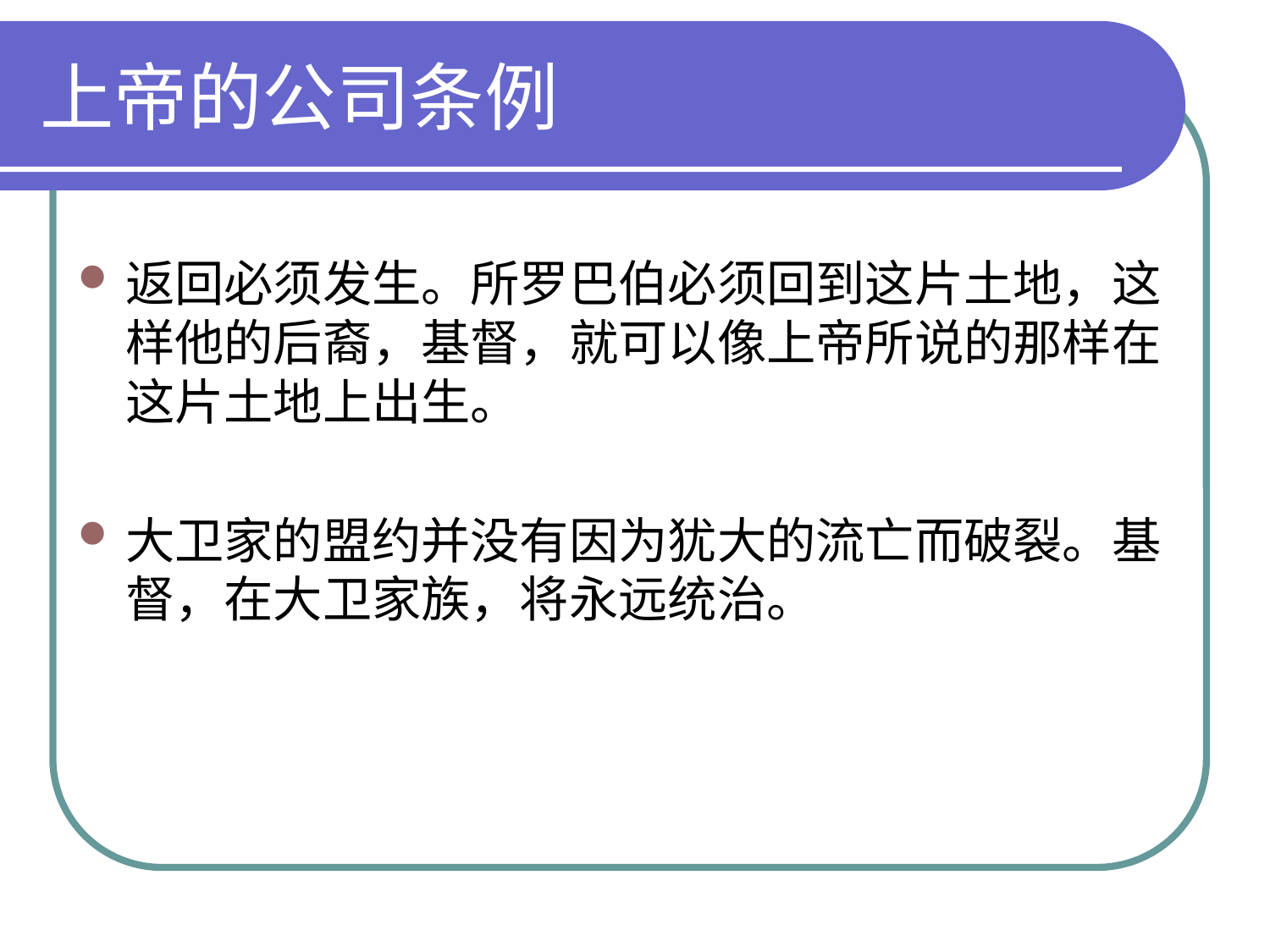

# 上帝的公司条例
返回必须发生。所罗巴伯必须回到这片土地，这样他的后裔，基督，就可以像上帝所说的那样在这片土地上出生。

大卫家的盟约并没有因为犹大的流亡而破裂。基督，在大卫家族，将永远统治。